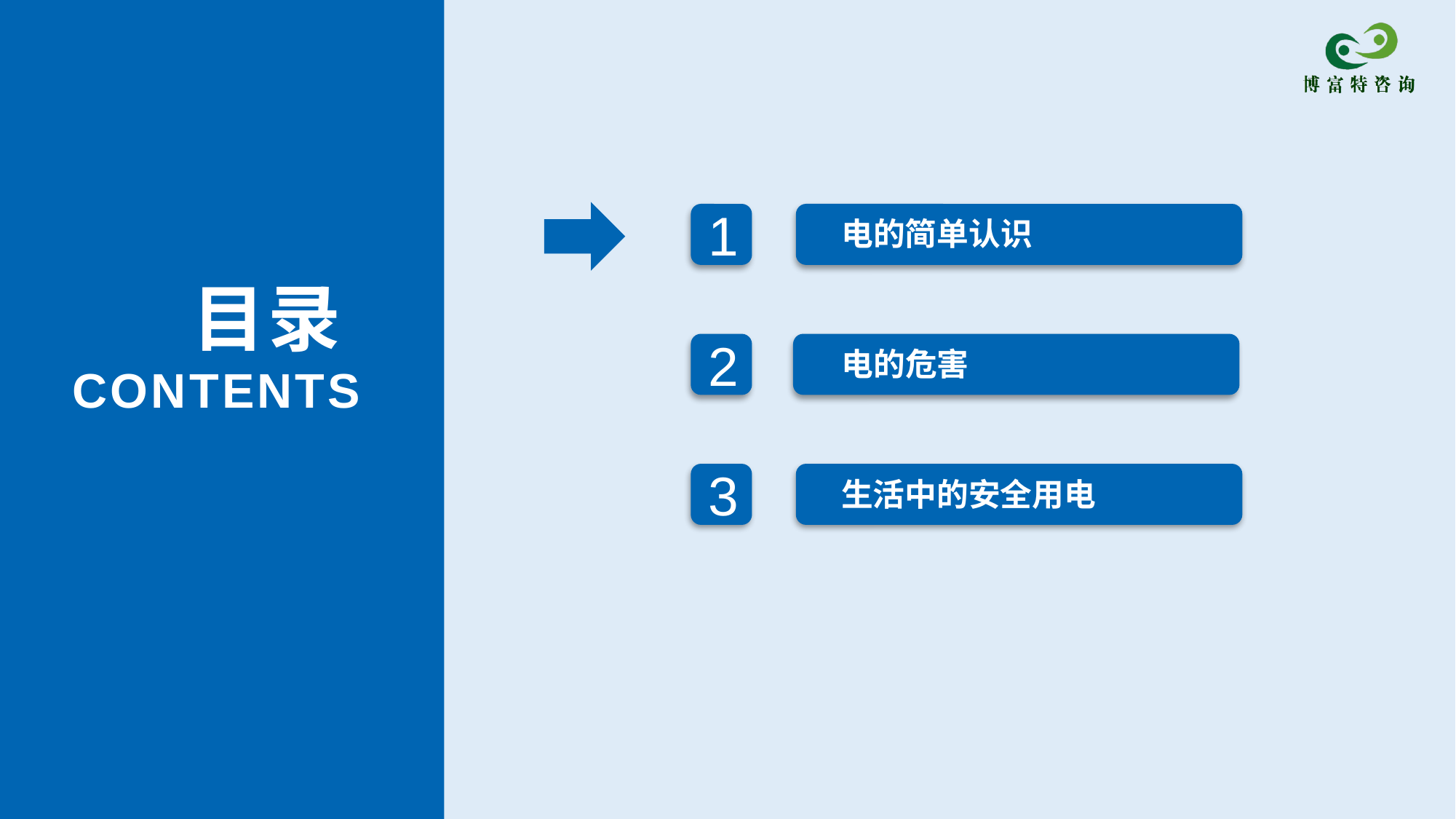

电的简单认识
1
目录
CONTENTS

电的危害
2

生活中的安全用电
3